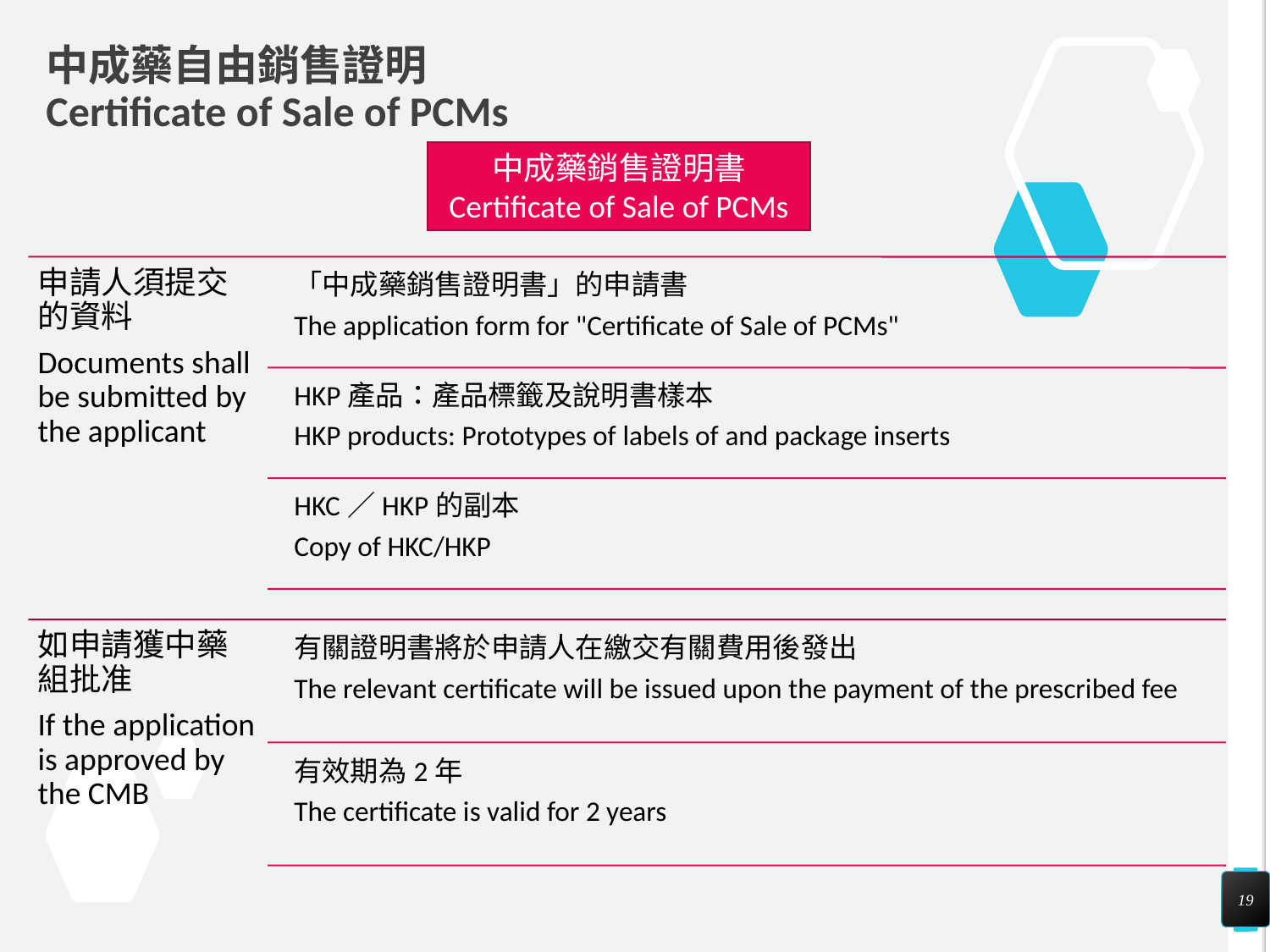

# 中成藥自由銷售證明 Certificate of Sale of PCMs
中成藥銷售證明書
Certificate of Sale of PCMs
申請人須提交的資料
Documents shall be submitted by the applicant
「中成藥銷售證明書」的申請書
The application form for "Certificate of Sale of PCMs"
HKP產品：產品標籤及說明書樣本
HKP products: Prototypes of labels of and package inserts
HKC／HKP的副本
Copy of HKC/HKP
如申請獲中藥組批准
If the application is approved by the CMB
有關證明書將於申請人在繳交有關費用後發出
The relevant certificate will be issued upon the payment of the prescribed fee
有效期為2年
The certificate is valid for 2 years
19